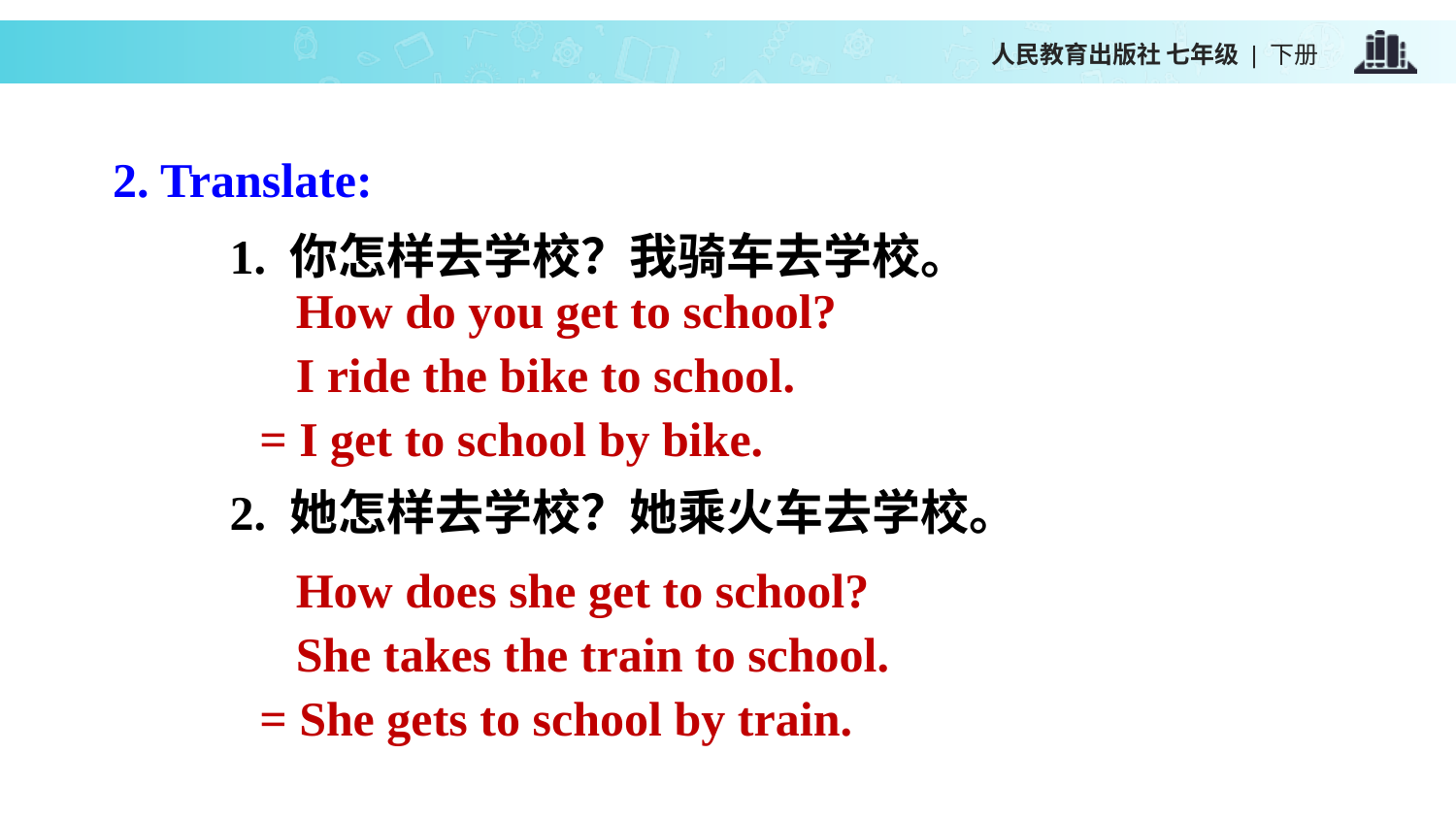

2. Translate:
1. 你怎样去学校？我骑车去学校。

2. 她怎样去学校？她乘火车去学校。
   How do you get to school?
   I ride the bike to school.
= I get to school by bike.

   How does she get to school?
   She takes the train to school.
= She gets to school by train.